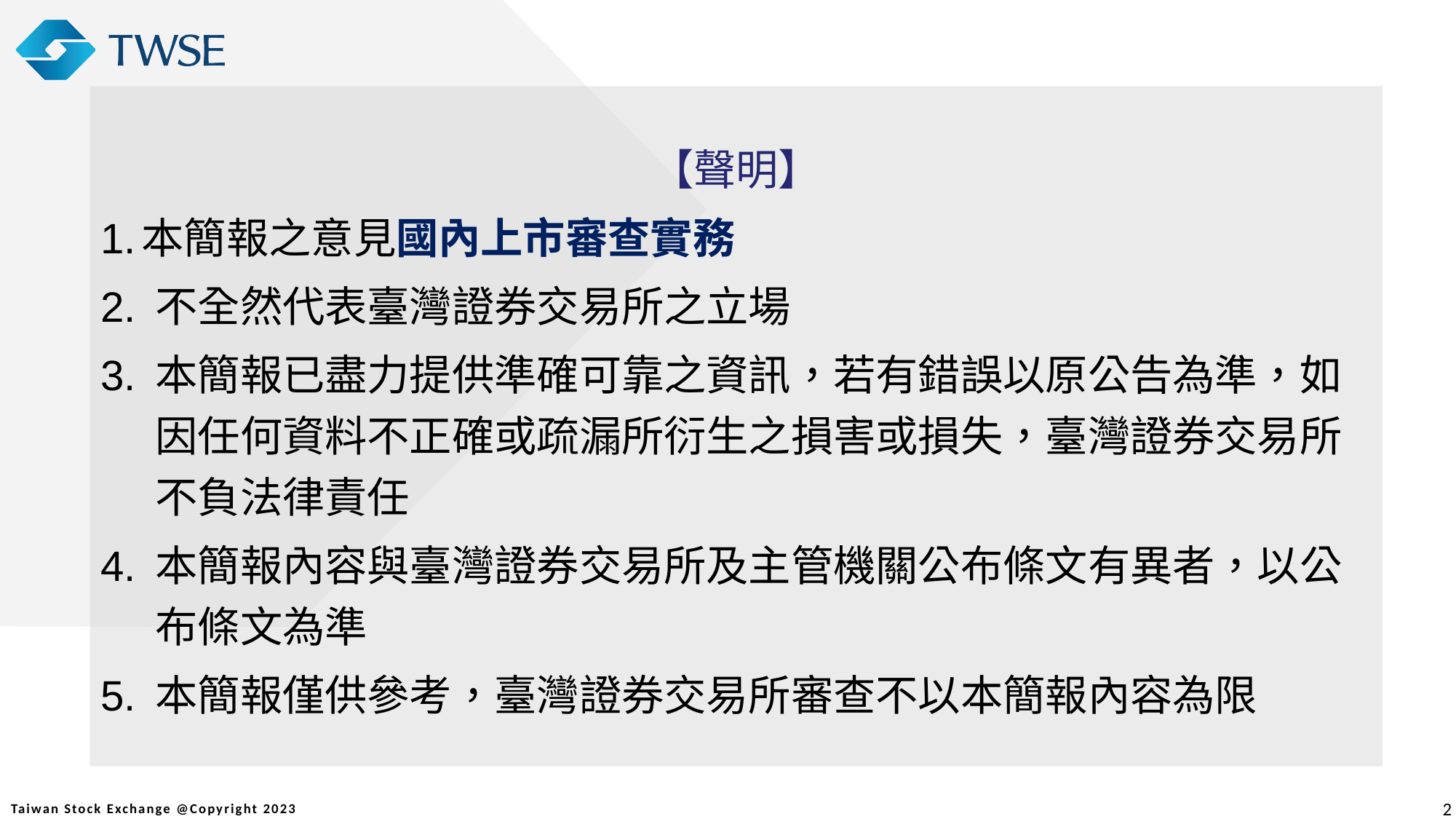

【聲明】
本簡報之意見國內上市審查實務
不全然代表臺灣證券交易所之立場
本簡報已盡力提供準確可靠之資訊，若有錯誤以原公告為準，如因任何資料不正確或疏漏所衍生之損害或損失，臺灣證券交易所不負法律責任
本簡報內容與臺灣證券交易所及主管機關公布條文有異者，以公布條文為準
本簡報僅供參考，臺灣證券交易所審查不以本簡報內容為限
2